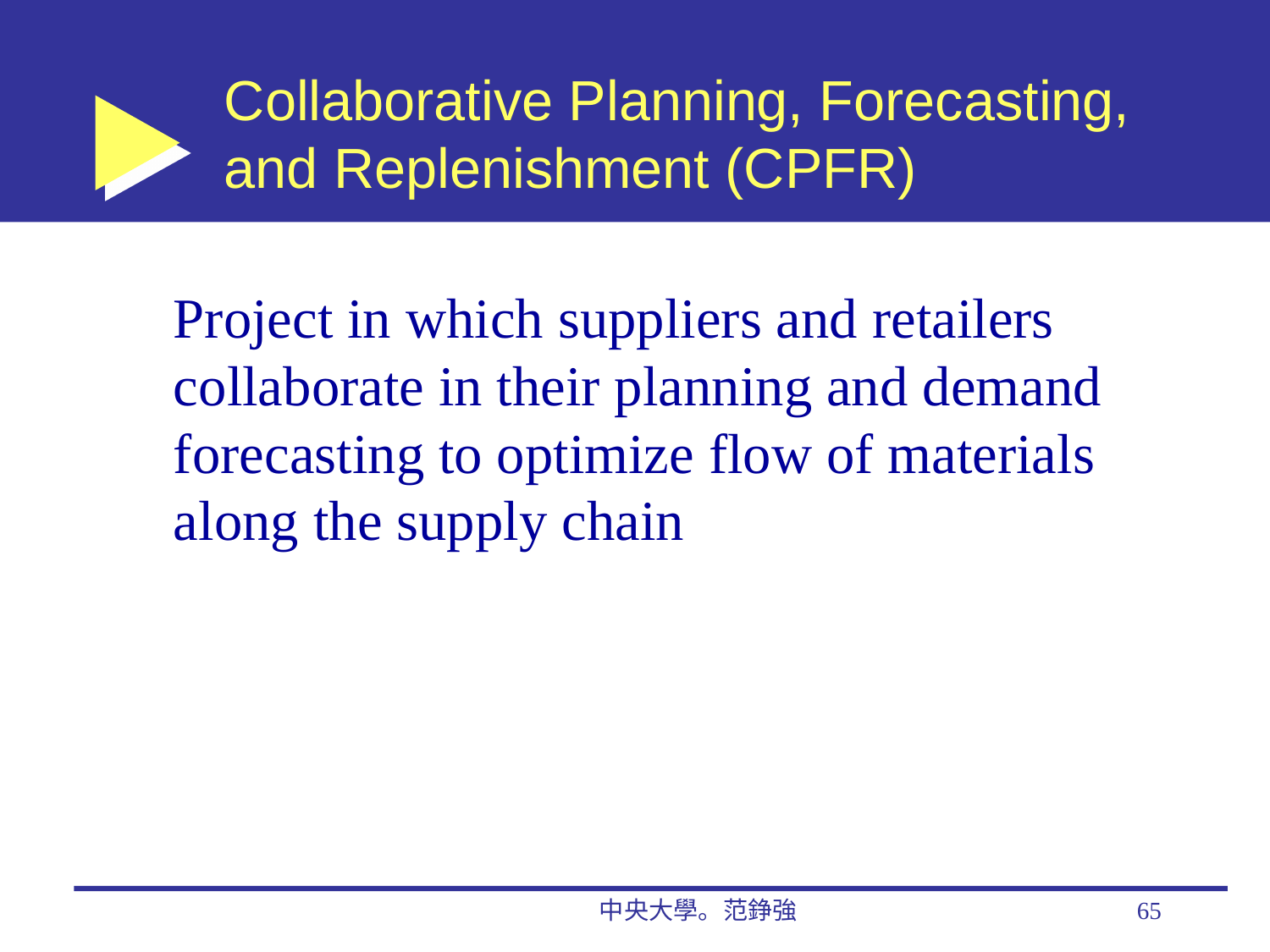

# Collaborative Planning, Forecasting, and Replenishment (CPFR)
	Project in which suppliers and retailers collaborate in their planning and demand forecasting to optimize flow of materials along the supply chain
中央大學。范錚強
65